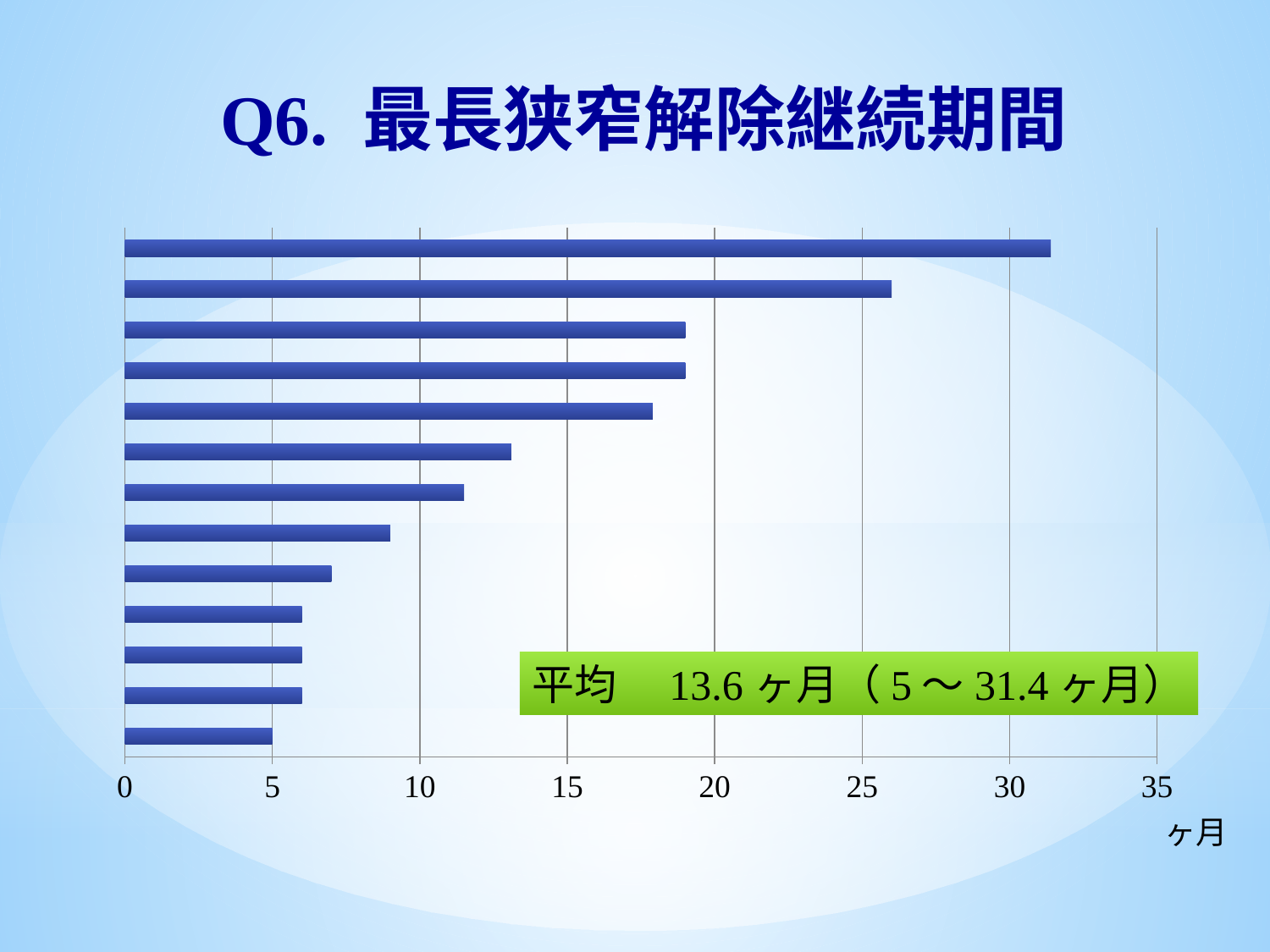

Q6. 最長狭窄解除継続期間

### Chart

| Category |  |
|---|---|
平均　13.6ヶ月（5～31.4ヶ月）
ヶ月